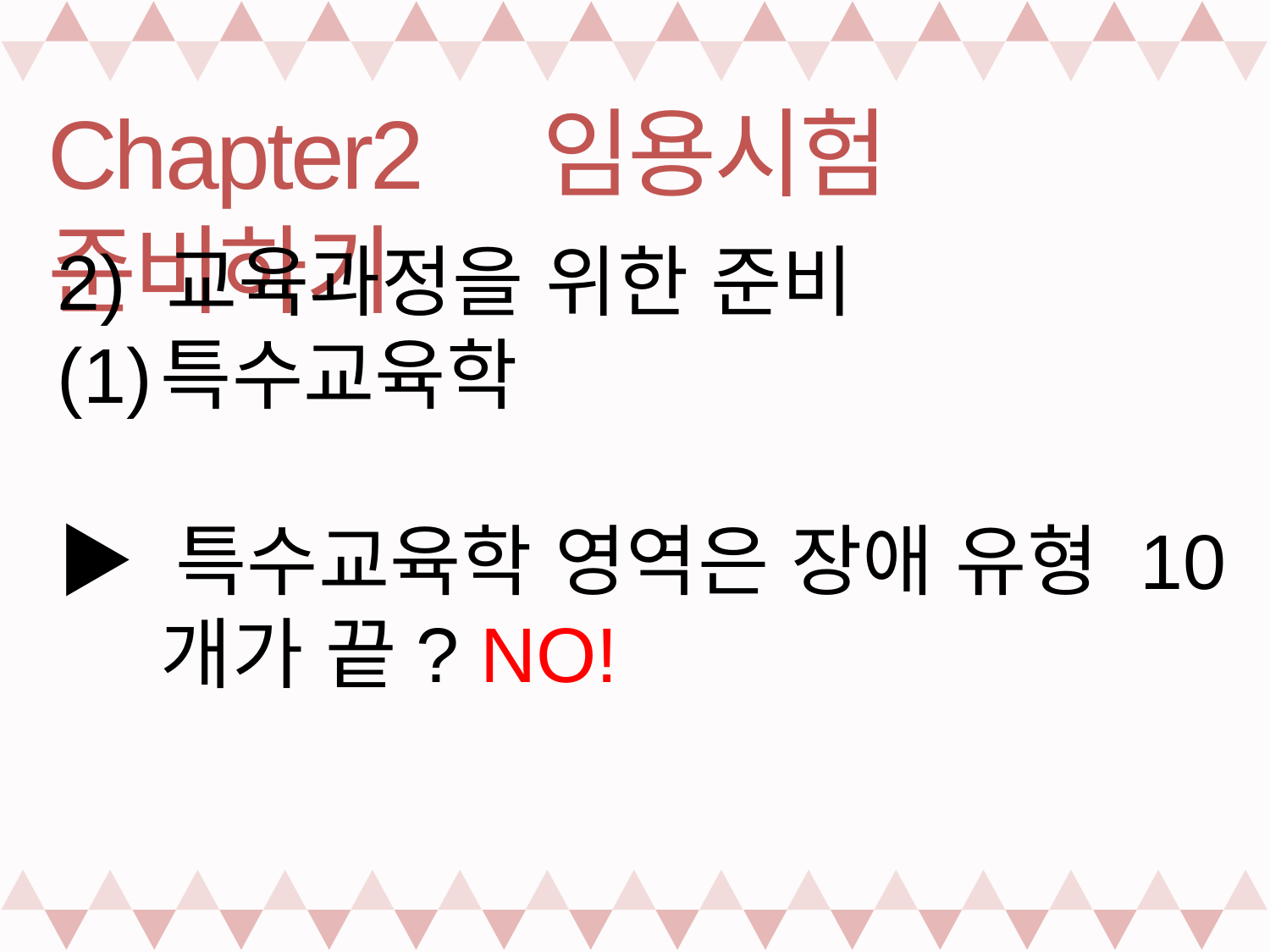

Chapter2    임용시험 준비하기
2) 교육과정을 위한 준비
특수교육학

▶ 특수교육학 영역은 장애 유형 10개가 끝? NO!